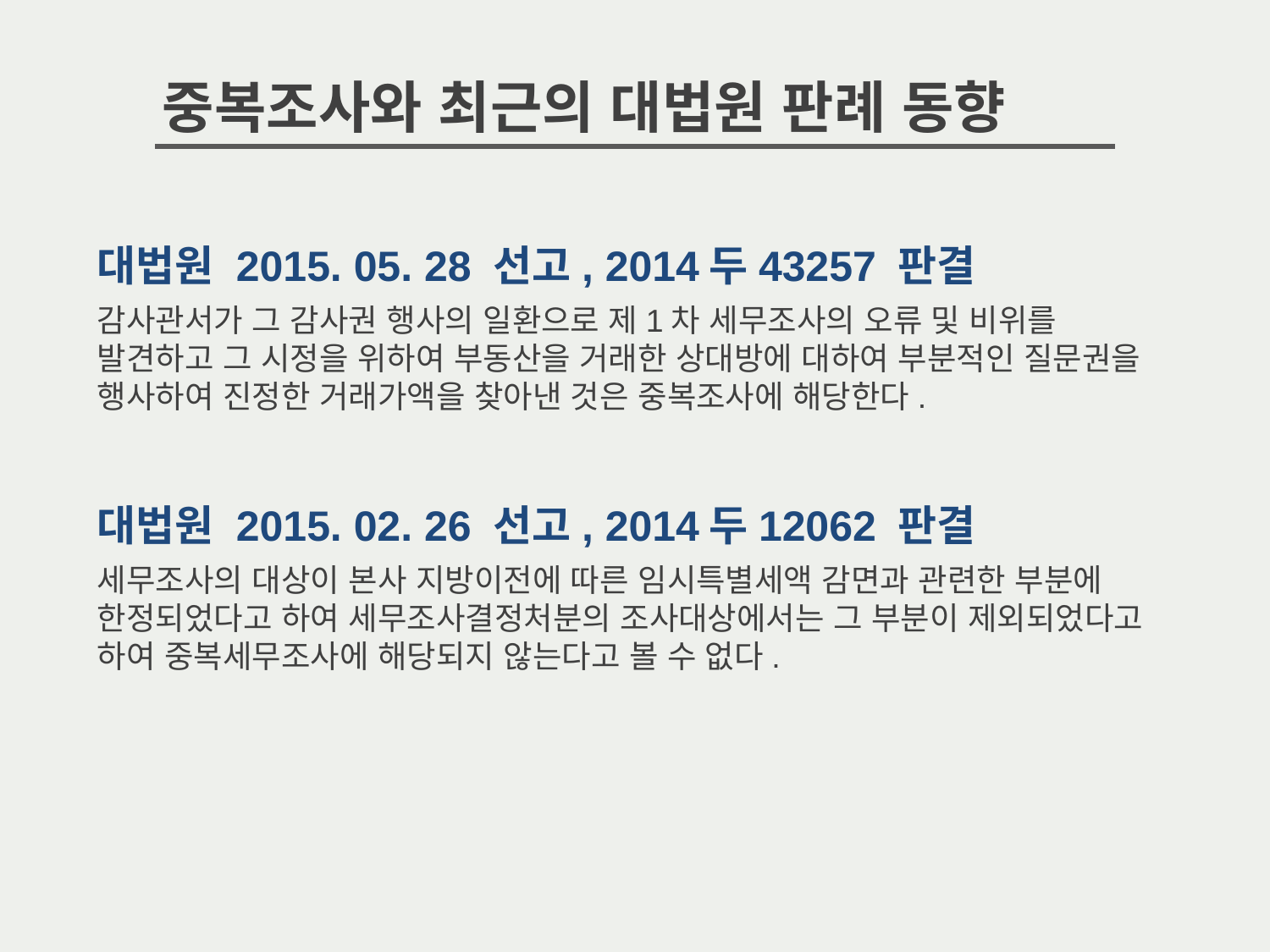

중복조사와 최근의 대법원 판례 동향

대법원 2015. 05. 28 선고, 2014두43257 판결

감사관서가 그 감사권 행사의 일환으로 제1차 세무조사의 오류 및 비위를 발견하고 그 시정을 위하여 부동산을 거래한 상대방에 대하여 부분적인 질문권을 행사하여 진정한 거래가액을 찾아낸 것은 중복조사에 해당한다.

대법원 2015. 02. 26 선고, 2014두12062 판결

세무조사의 대상이 본사 지방이전에 따른 임시특별세액 감면과 관련한 부분에 한정되었다고 하여 세무조사결정처분의 조사대상에서는 그 부분이 제외되었다고 하여 중복세무조사에 해당되지 않는다고 볼 수 없다.